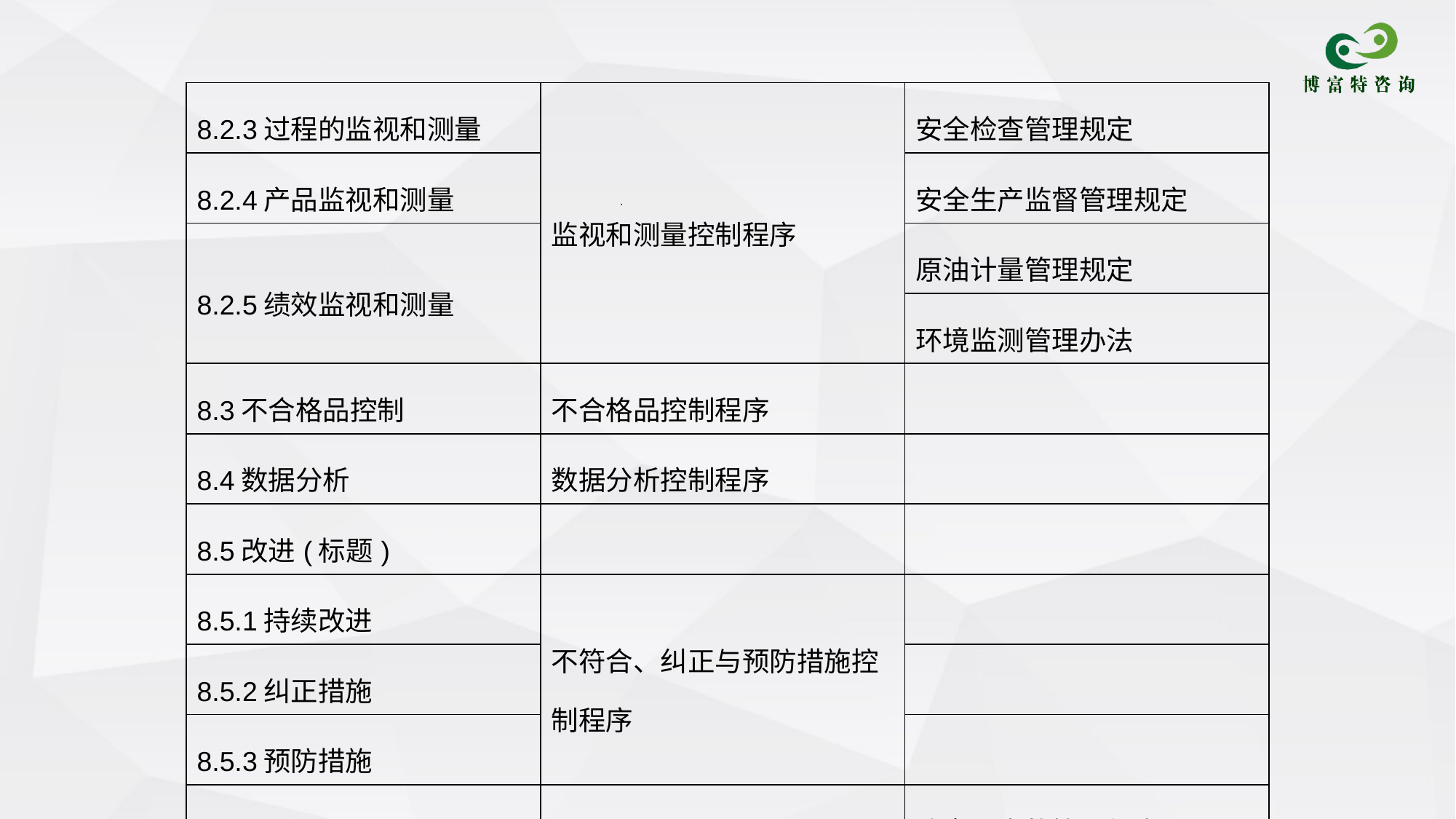

| 8.2.3过程的监视和测量 | 监视和测量控制程序 | 安全检查管理规定 |
| --- | --- | --- |
| 8.2.4产品监视和测量 |  | 安全生产监督管理规定 |
| 8.2.5绩效监视和测量 |  | 原油计量管理规定 |
|  |  | 环境监测管理办法 |
| 8.3不合格品控制 | 不合格品控制程序 |  |
| 8.4数据分析 | 数据分析控制程序 |  |
| 8.5改进(标题) |  |  |
| 8.5.1持续改进 | 不符合、纠正与预防措施控制程序 |  |
| 8.5.2纠正措施 |  |  |
| 8.5.3预防措施 |  |  |
| 8.5.4事故与事件 | 事故管理控制程序 | 违章与事故管理规定 环境污染事故管理办法 |